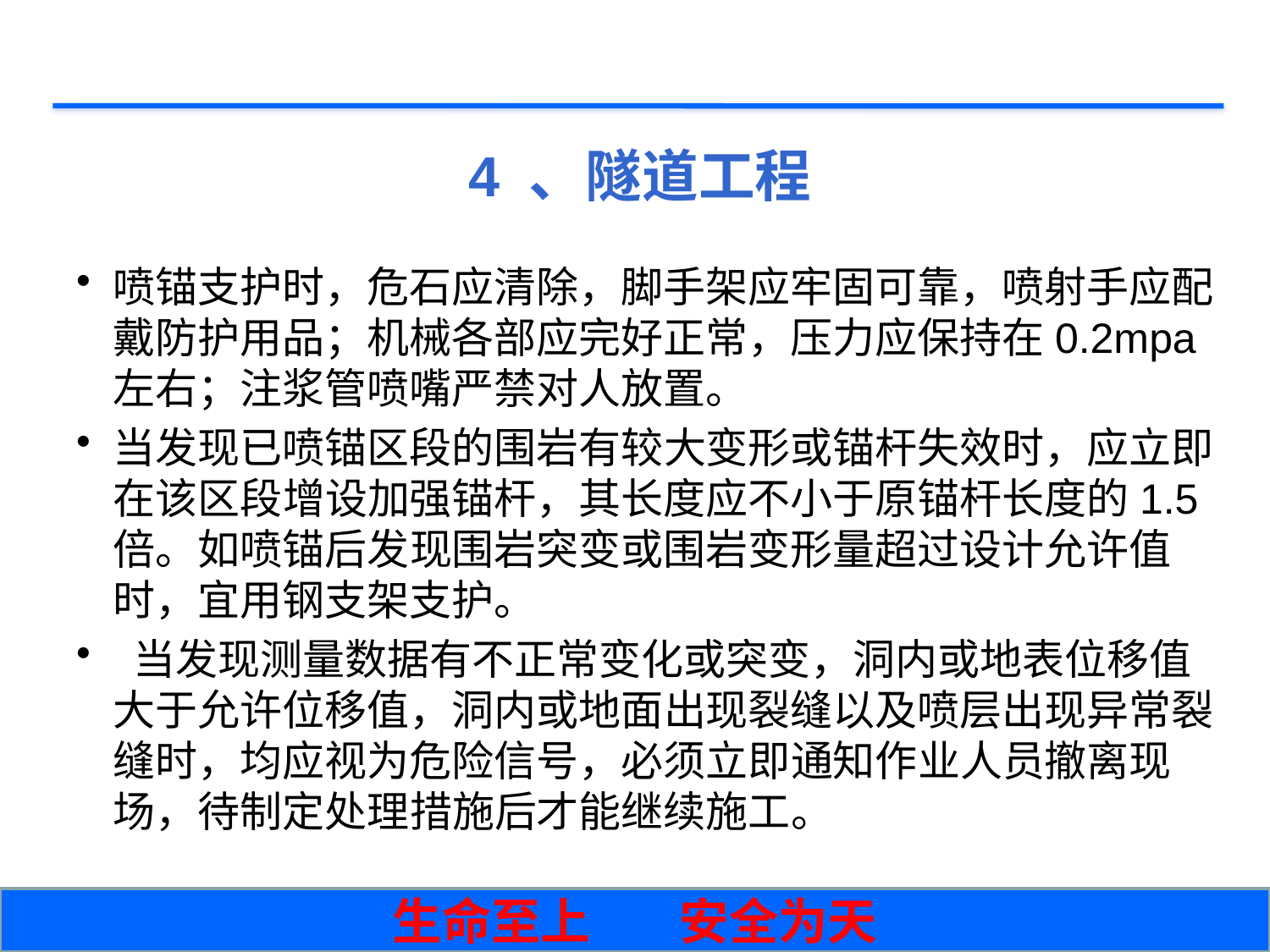

# 4 、隧道工程
喷锚支护时，危石应清除，脚手架应牢固可靠，喷射手应配戴防护用品；机械各部应完好正常，压力应保持在0.2mpa左右；注浆管喷嘴严禁对人放置。
当发现已喷锚区段的围岩有较大变形或锚杆失效时，应立即在该区段增设加强锚杆，其长度应不小于原锚杆长度的1.5倍。如喷锚后发现围岩突变或围岩变形量超过设计允许值时，宜用钢支架支护。
 当发现测量数据有不正常变化或突变，洞内或地表位移值大于允许位移值，洞内或地面出现裂缝以及喷层出现异常裂缝时，均应视为危险信号，必须立即通知作业人员撤离现场，待制定处理措施后才能继续施工。